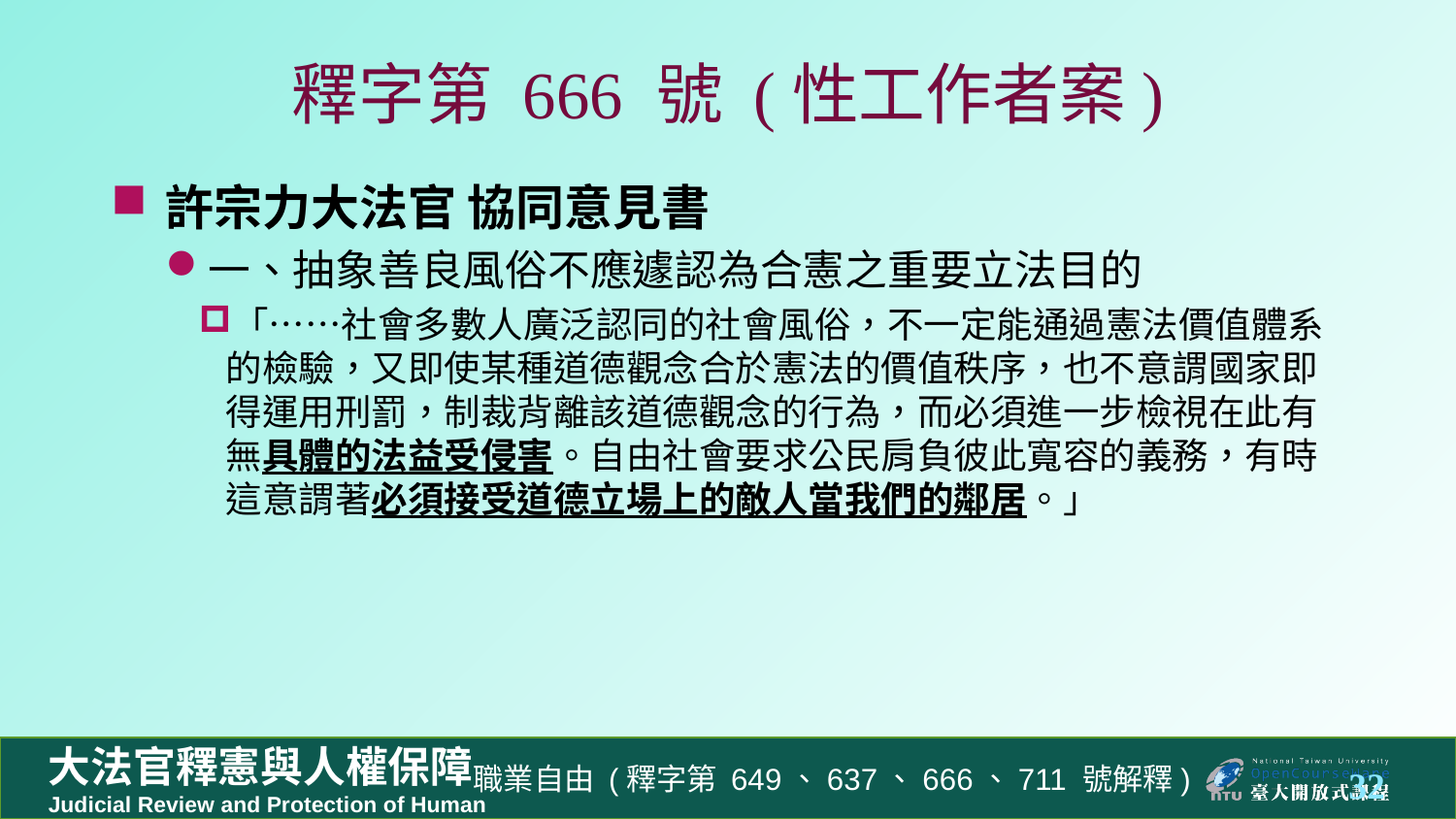

# 釋字第 666 號 (性工作者案)
許宗力大法官 協同意見書
一、抽象善良風俗不應遽認為合憲之重要立法目的
「……社會多數人廣泛認同的社會風俗，不一定能通過憲法價值體系 的檢驗，又即使某種道德觀念合於憲法的價值秩序，也不意謂國家即得運用刑罰，制裁背離該道德觀念的行為，而必須進一步檢視在此有無具體的法益受侵害。自由社會要求公民肩負彼此寬容的義務，有時這意謂著必須接受道德立場上的敵人當我們的鄰居。」